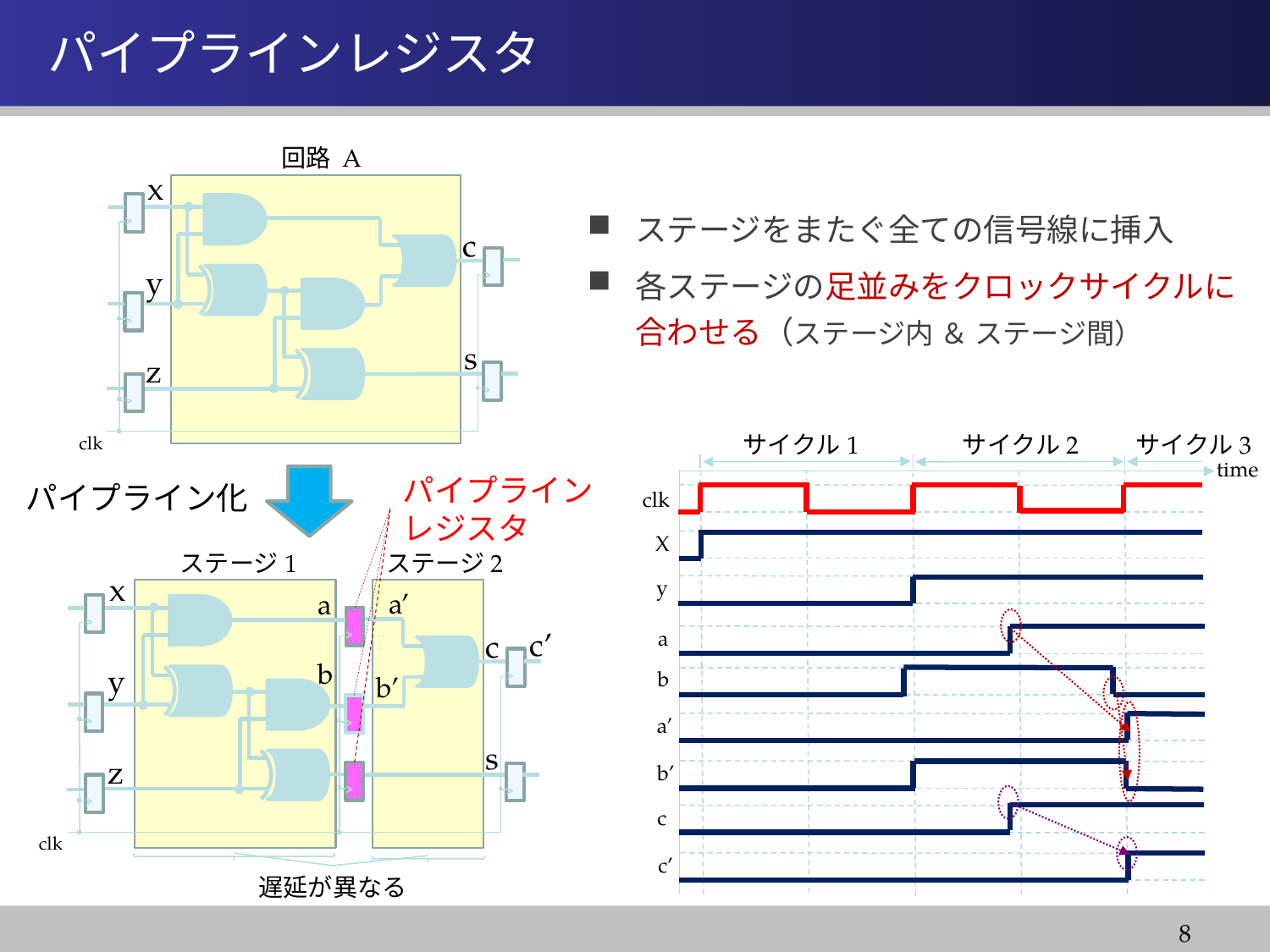

情報システム基盤学基礎１
# パイプラインレジスタ
回路 A
x

ステージをまたぐ全ての信号線に挿入
各ステージの足並みをクロックサイクルに合わせる（ステージ内 ＆ ステージ間）
c

y

s
z

clk
サイクル3
サイクル2
サイクル1
time
パイプライン
レジスタ

パイプライン化
clk
X
ステージ1
ステージ2
x
y
a’

a

c’
a
c

b
y

b
b’

a’
s

z

b’

c

clk

c’
遅延が異なる
8